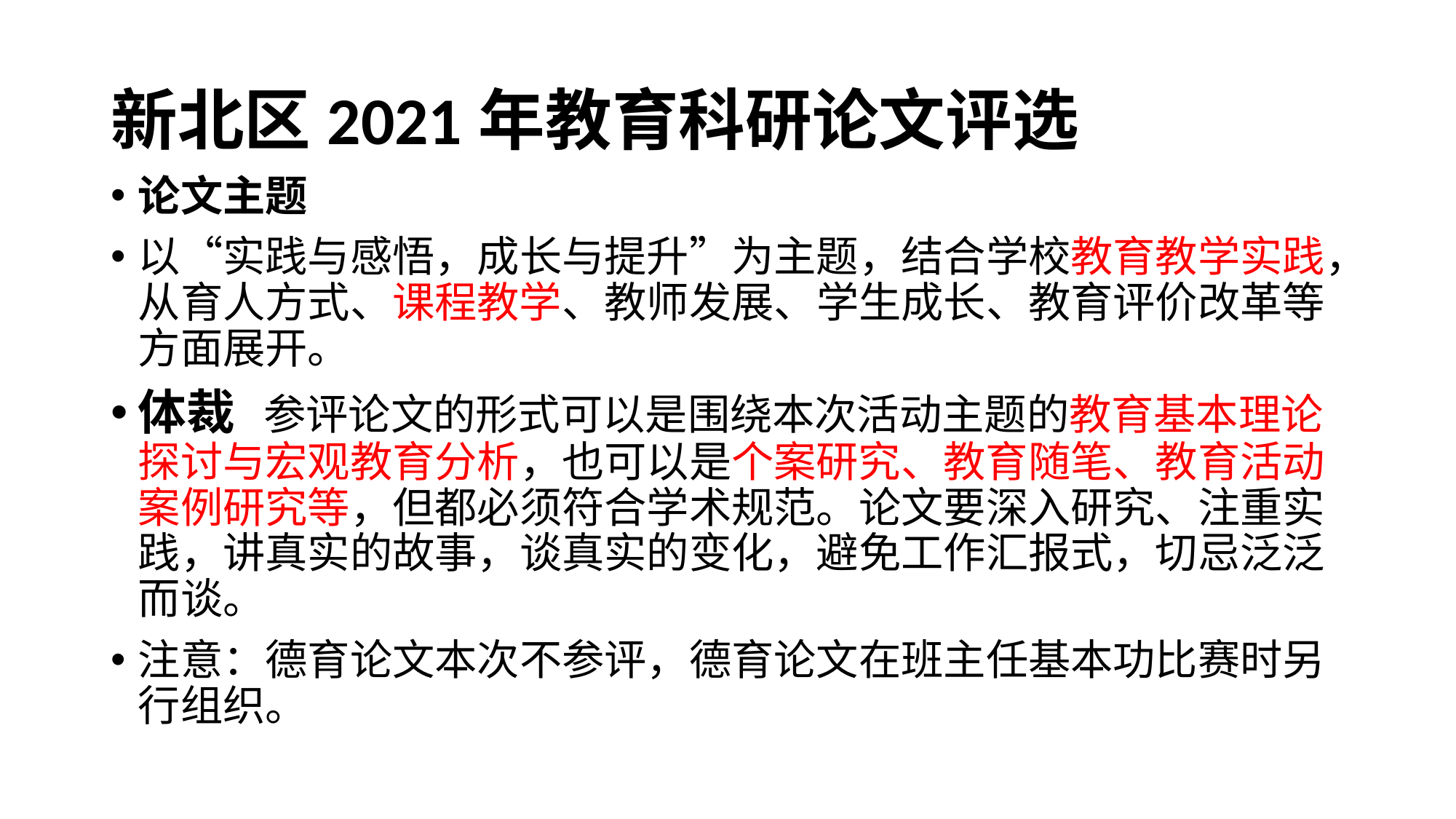

# 新北区2021年教育科研论文评选
论文主题
以“实践与感悟，成长与提升”为主题，结合学校教育教学实践，从育人方式、课程教学、教师发展、学生成长、教育评价改革等方面展开。
体裁   参评论文的形式可以是围绕本次活动主题的教育基本理论探讨与宏观教育分析，也可以是个案研究、教育随笔、教育活动案例研究等，但都必须符合学术规范。论文要深入研究、注重实践，讲真实的故事，谈真实的变化，避免工作汇报式，切忌泛泛而谈。
注意：德育论文本次不参评，德育论文在班主任基本功比赛时另行组织。